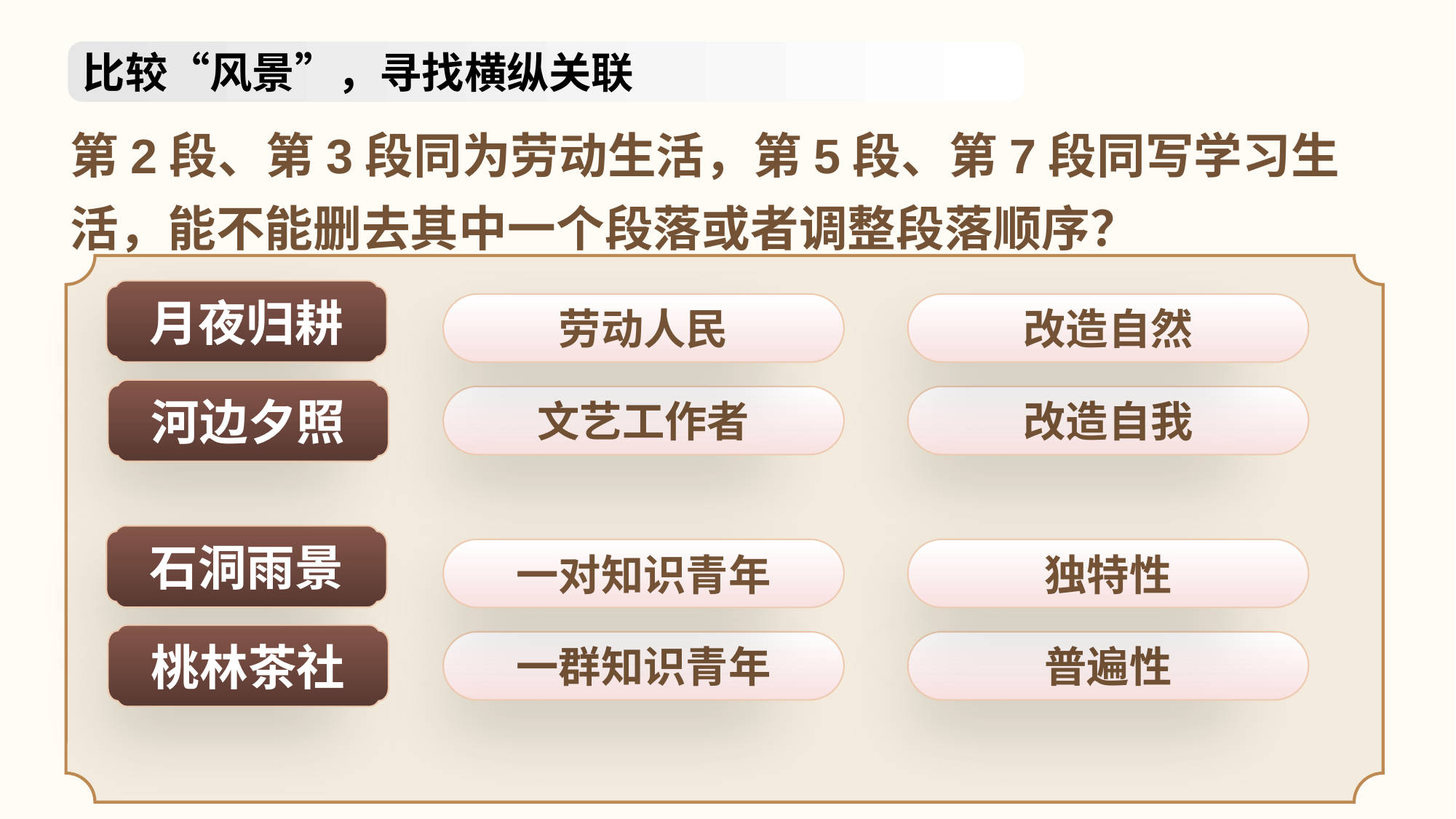

比较“风景”，寻找横纵关联
第2段、第3段同为劳动生活，第5段、第7段同写学习生活，能不能删去其中一个段落或者调整段落顺序？

月夜归耕
劳动人民
改造自然
河边夕照
文艺工作者
改造自我
石洞雨景
一对知识青年
独特性
桃林茶社
一群知识青年
普遍性